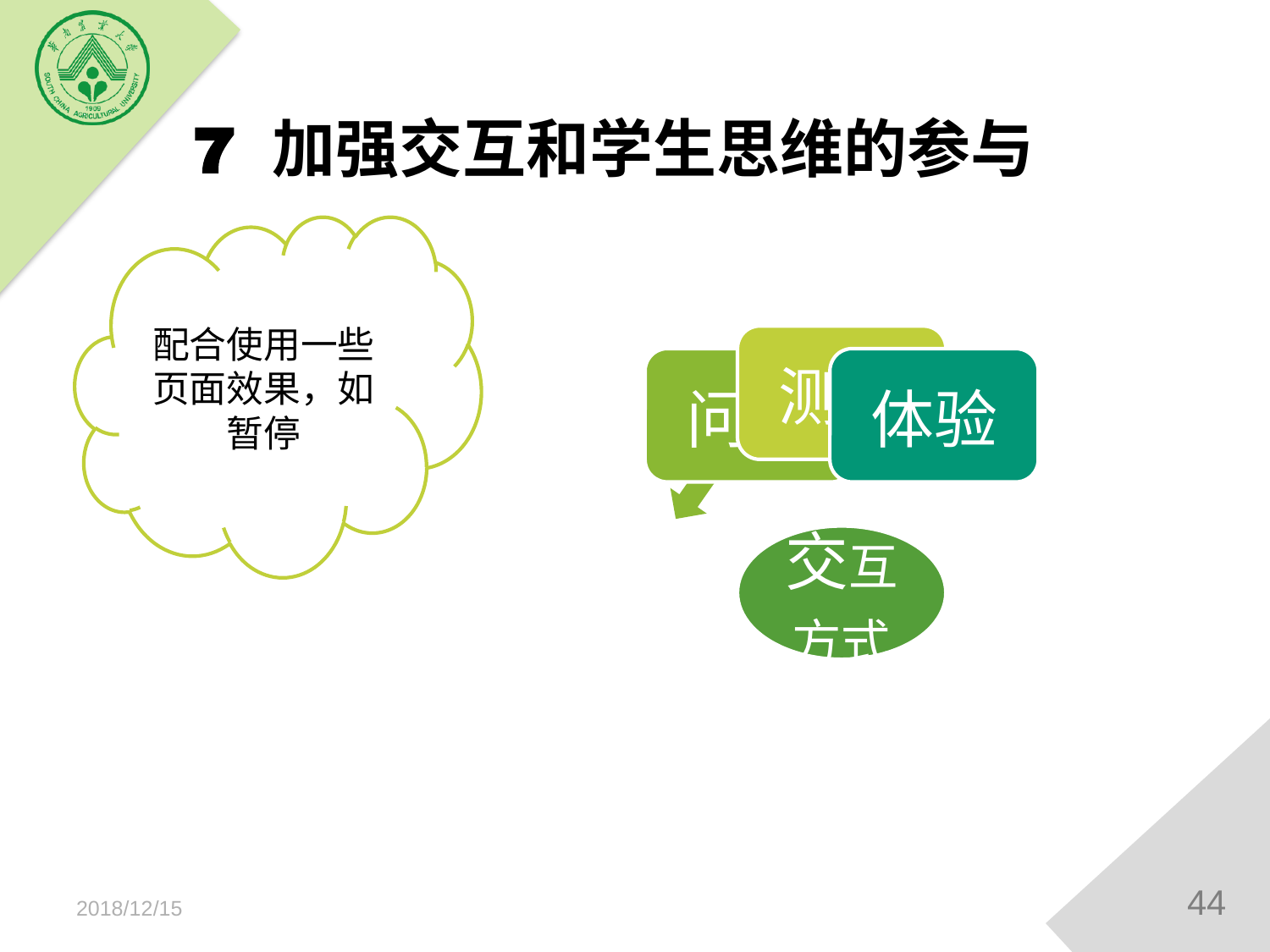

7 加强交互和学生思维的参与
配合使用一些页面效果，如暂停
交互方式
问题
测试
体验
44
2018/12/15